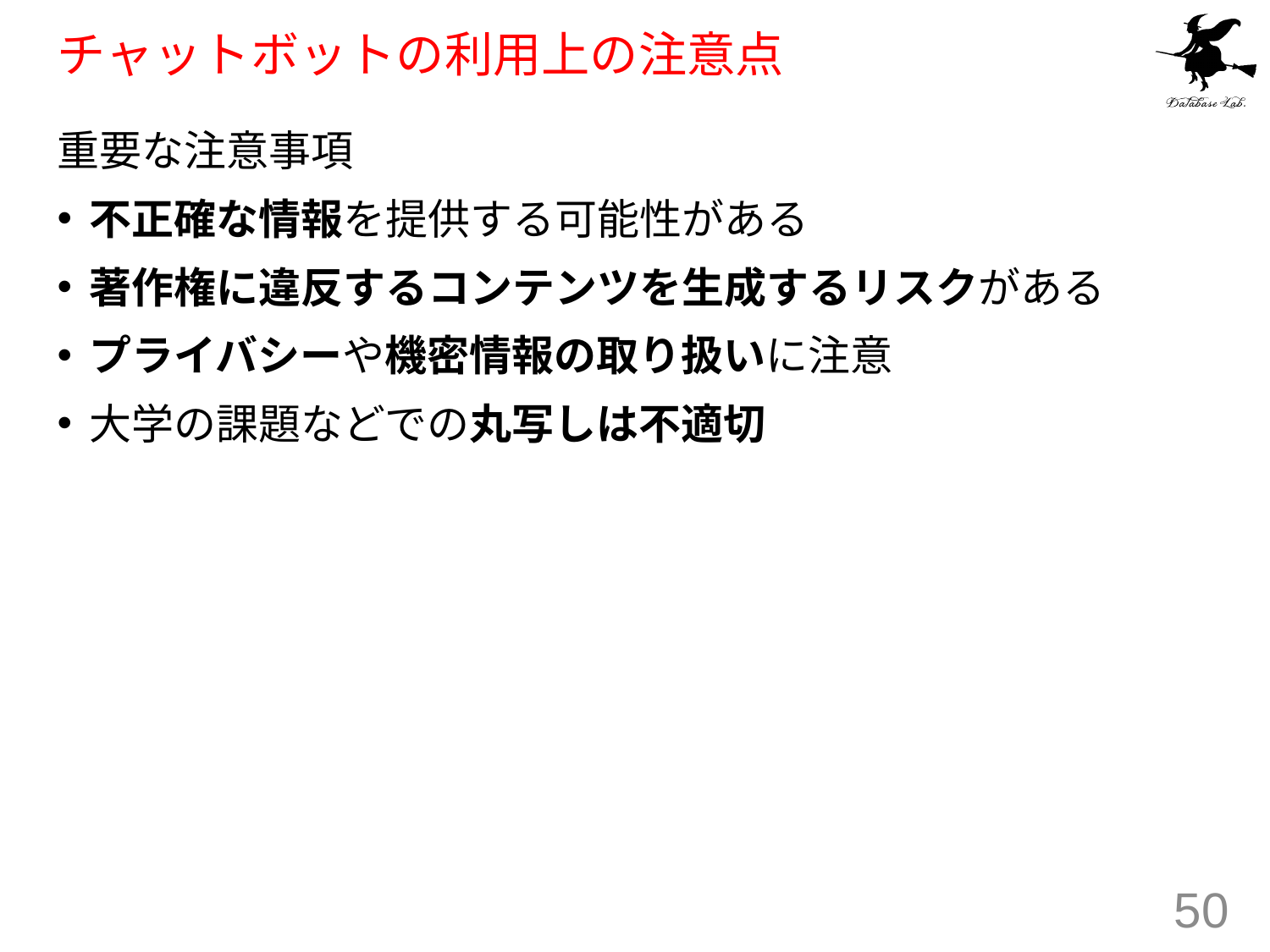

# チャットボットの利用上の注意点
重要な注意事項
不正確な情報を提供する可能性がある
著作権に違反するコンテンツを生成するリスクがある
プライバシーや機密情報の取り扱いに注意
大学の課題などでの丸写しは不適切

50